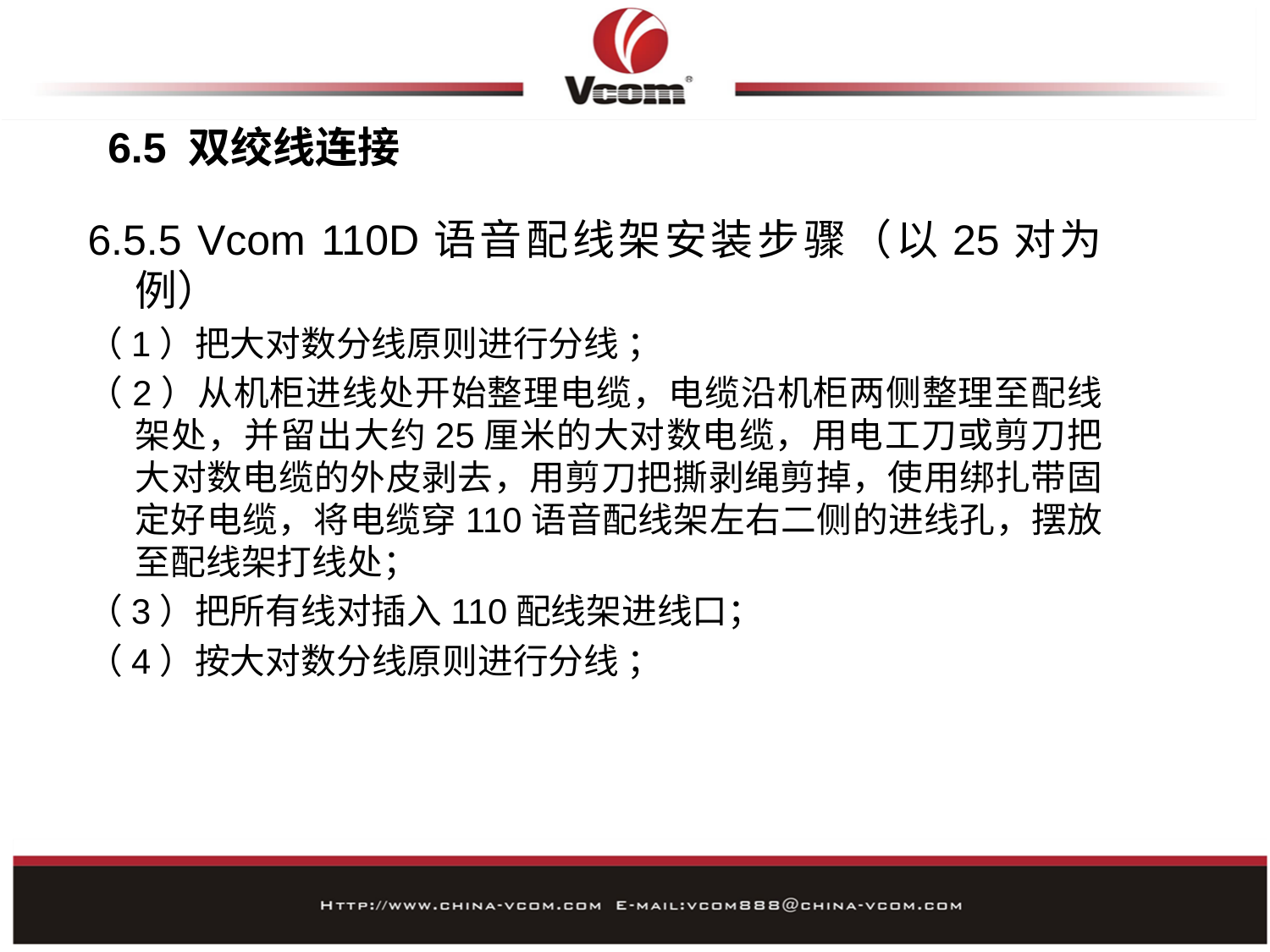

# 6.5 双绞线连接
6.5.5 Vcom 110D语音配线架安装步骤（以25对为例）
（1）把大对数分线原则进行分线 ；
（2）从机柜进线处开始整理电缆，电缆沿机柜两侧整理至配线架处，并留出大约25厘米的大对数电缆，用电工刀或剪刀把大对数电缆的外皮剥去，用剪刀把撕剥绳剪掉，使用绑扎带固定好电缆，将电缆穿110语音配线架左右二侧的进线孔，摆放至配线架打线处；
（3）把所有线对插入110配线架进线口；
（4）按大对数分线原则进行分线 ；